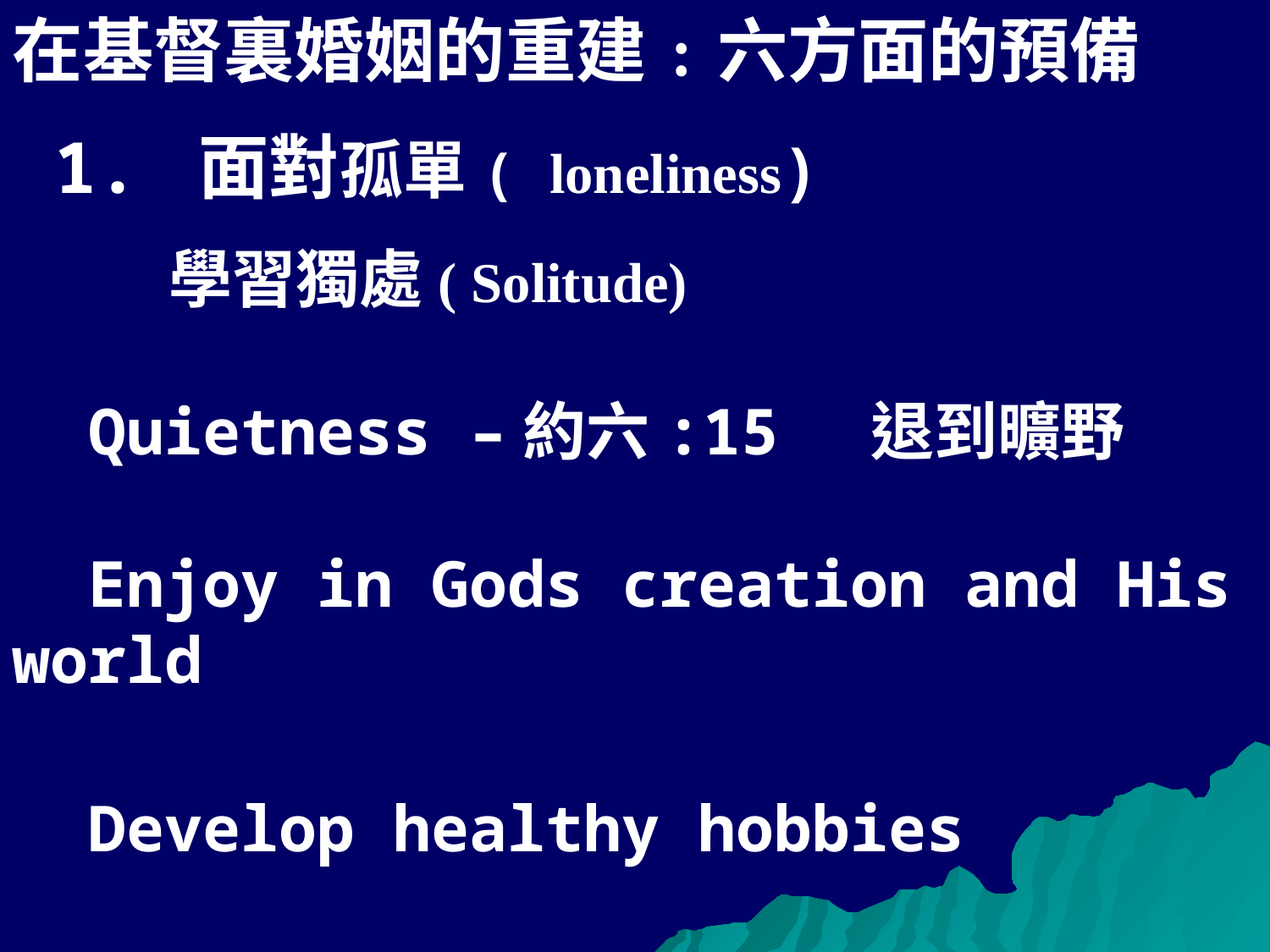

在基督裏婚姻的重建﹕六方面的預備
 1. 面對孤單( loneliness)
	 學習獨處( Solitude)

  Quietness –約六:15  退到曠野

  Enjoy in Gods creation and His world

  Develop healthy hobbies